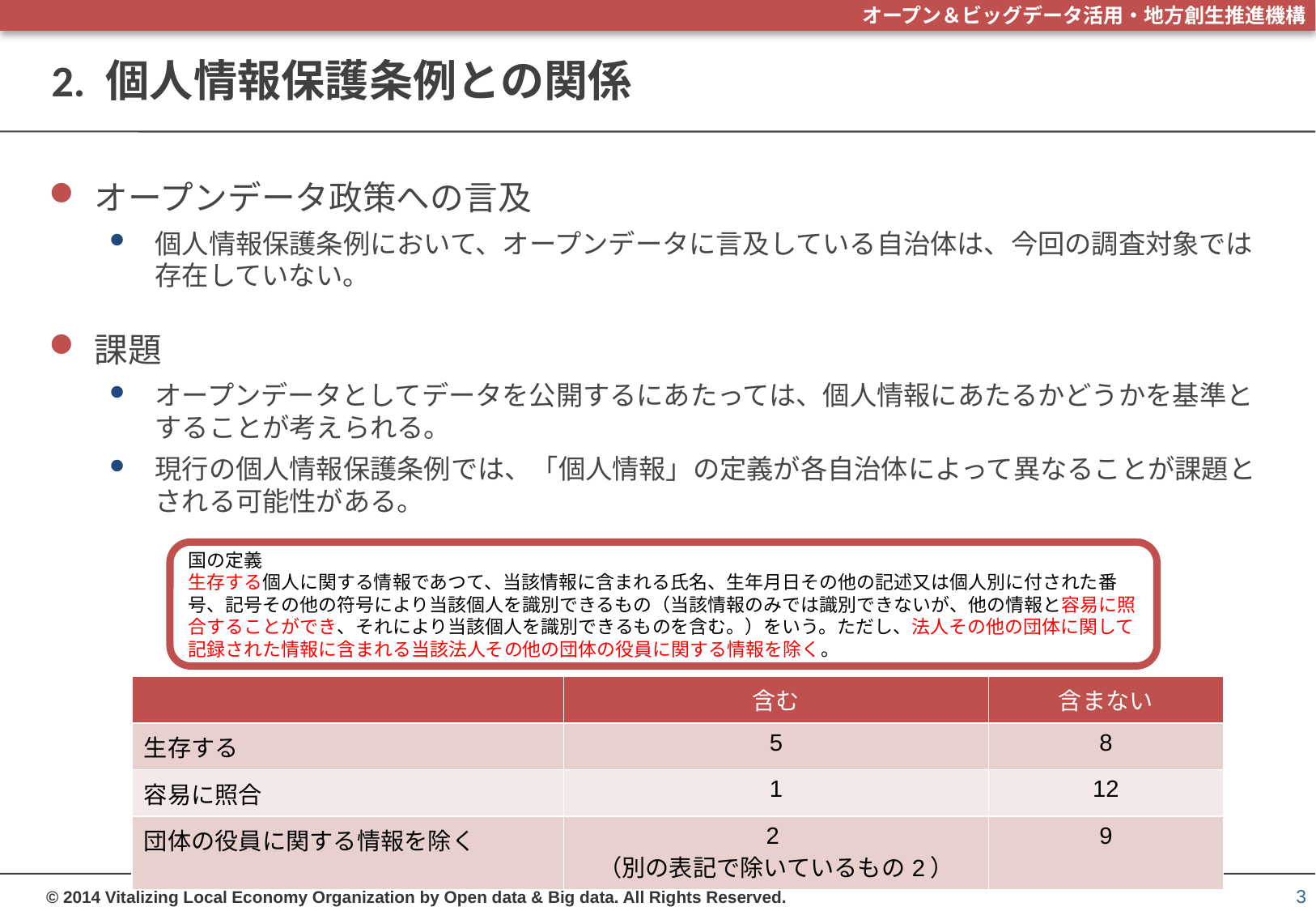

# 2. 個人情報保護条例との関係
オープンデータ政策への言及
個人情報保護条例において、オープンデータに言及している自治体は、今回の調査対象では存在していない。
課題
オープンデータとしてデータを公開するにあたっては、個人情報にあたるかどうかを基準とすることが考えられる。
現行の個人情報保護条例では、「個人情報」の定義が各自治体によって異なることが課題とされる可能性がある。
国の定義
生存する個人に関する情報であつて、当該情報に含まれる氏名、生年月日その他の記述又は個人別に付された番号、記号その他の符号により当該個人を識別できるもの（当該情報のみでは識別できないが、他の情報と容易に照合することができ、それにより当該個人を識別できるものを含む。）をいう。ただし、法人その他の団体に関して記録された情報に含まれる当該法人その他の団体の役員に関する情報を除く。
|  | 含む | 含まない |
| --- | --- | --- |
| 生存する | 5 | 8 |
| 容易に照合 | 1 | 12 |
| 団体の役員に関する情報を除く | 2 （別の表記で除いているもの2） | 9 |
3